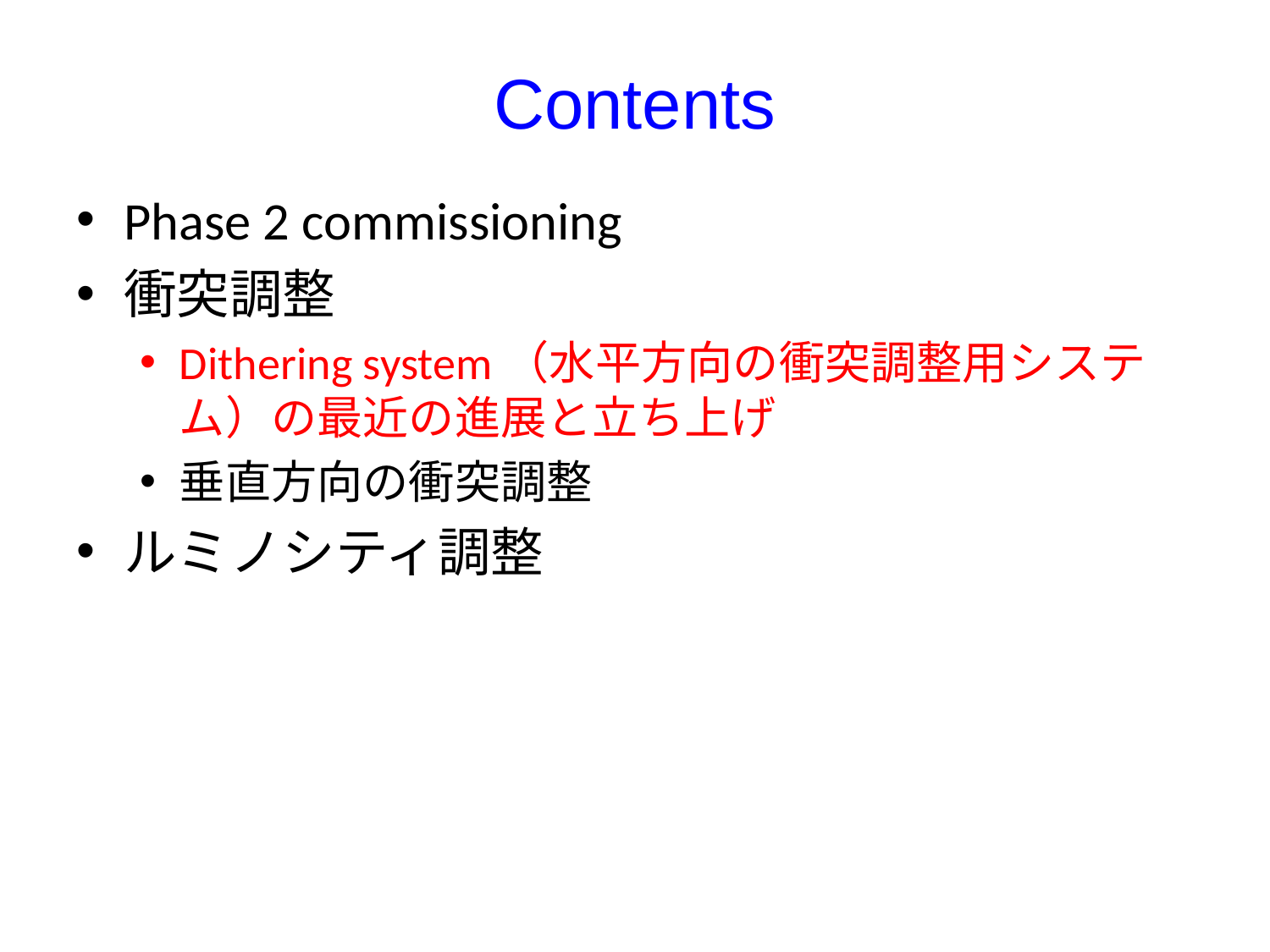

# Contents
Phase 2 commissioning
衝突調整
Dithering system（水平方向の衝突調整用システム）の最近の進展と立ち上げ
垂直方向の衝突調整
ルミノシティ調整